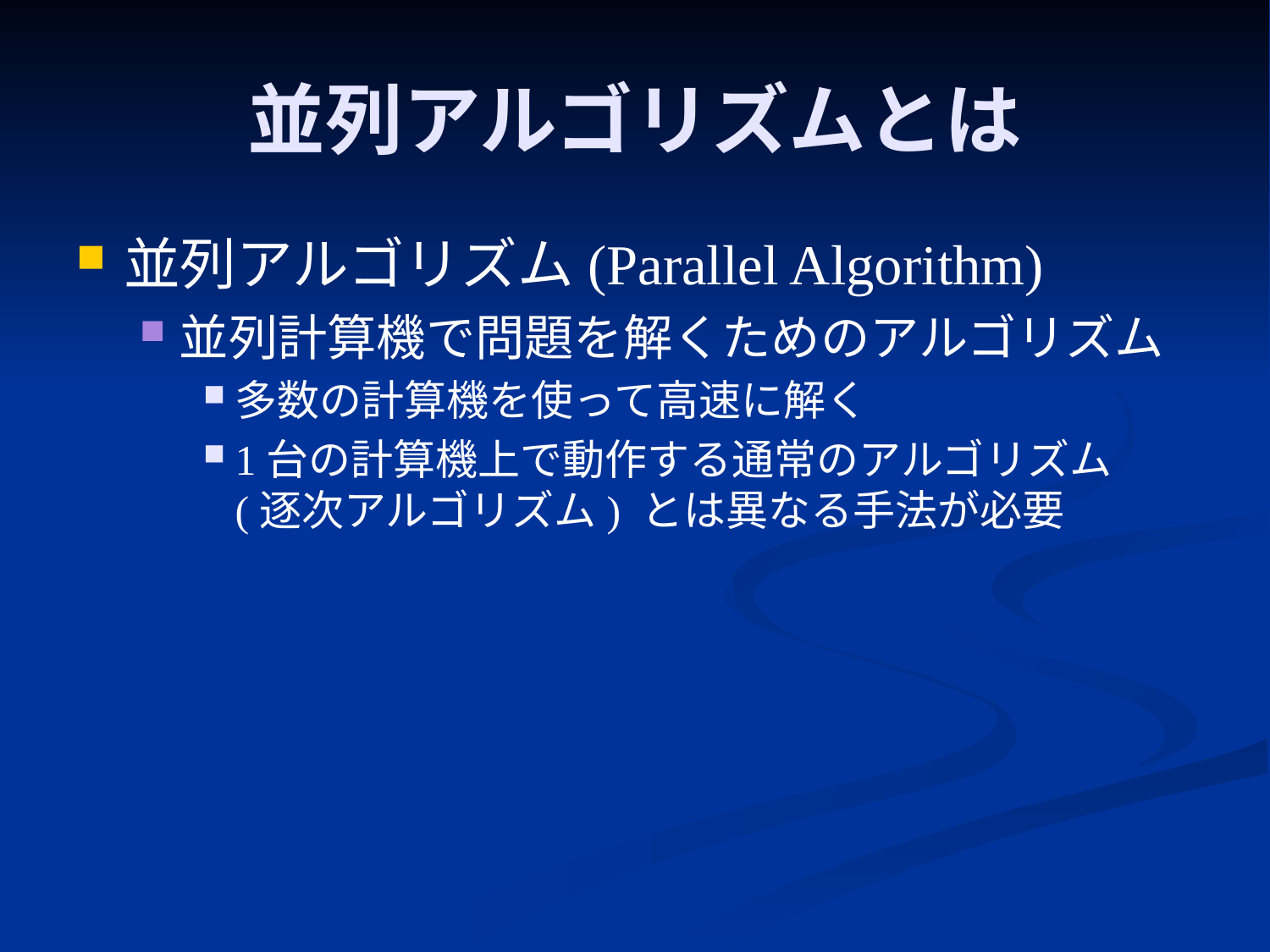

# 並列アルゴリズムとは
並列アルゴリズム(Parallel Algorithm)
並列計算機で問題を解くためのアルゴリズム
多数の計算機を使って高速に解く
1台の計算機上で動作する通常のアルゴリズム       (逐次アルゴリズム) とは異なる手法が必要